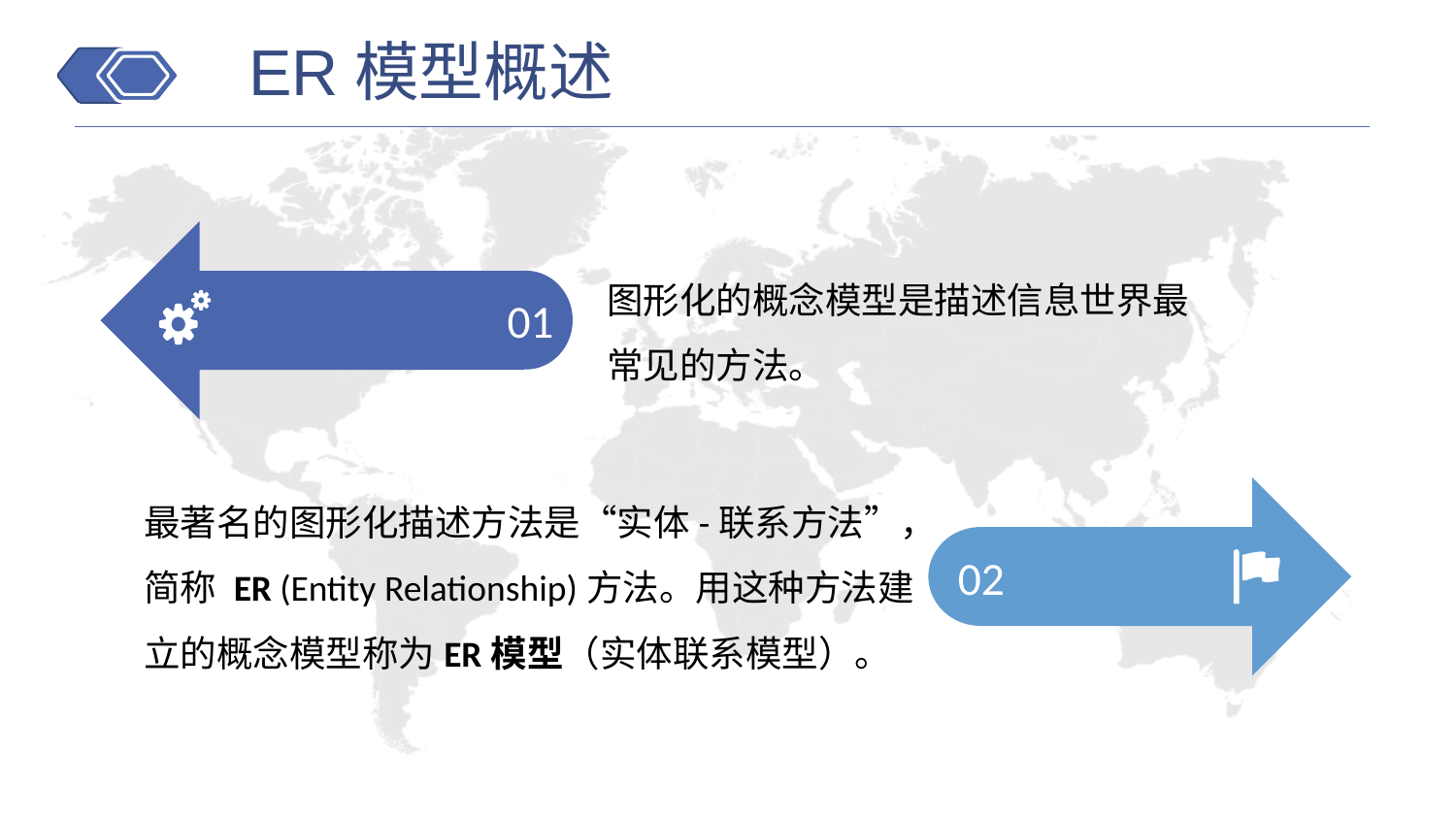

ER模型概述

01
图形化的概念模型是描述信息世界最
常见的方法。

02
最著名的图形化描述方法是“实体-联系方法”，
简称 ER (Entity Relationship)方法。用这种方法建
立的概念模型称为ER模型（实体联系模型）。